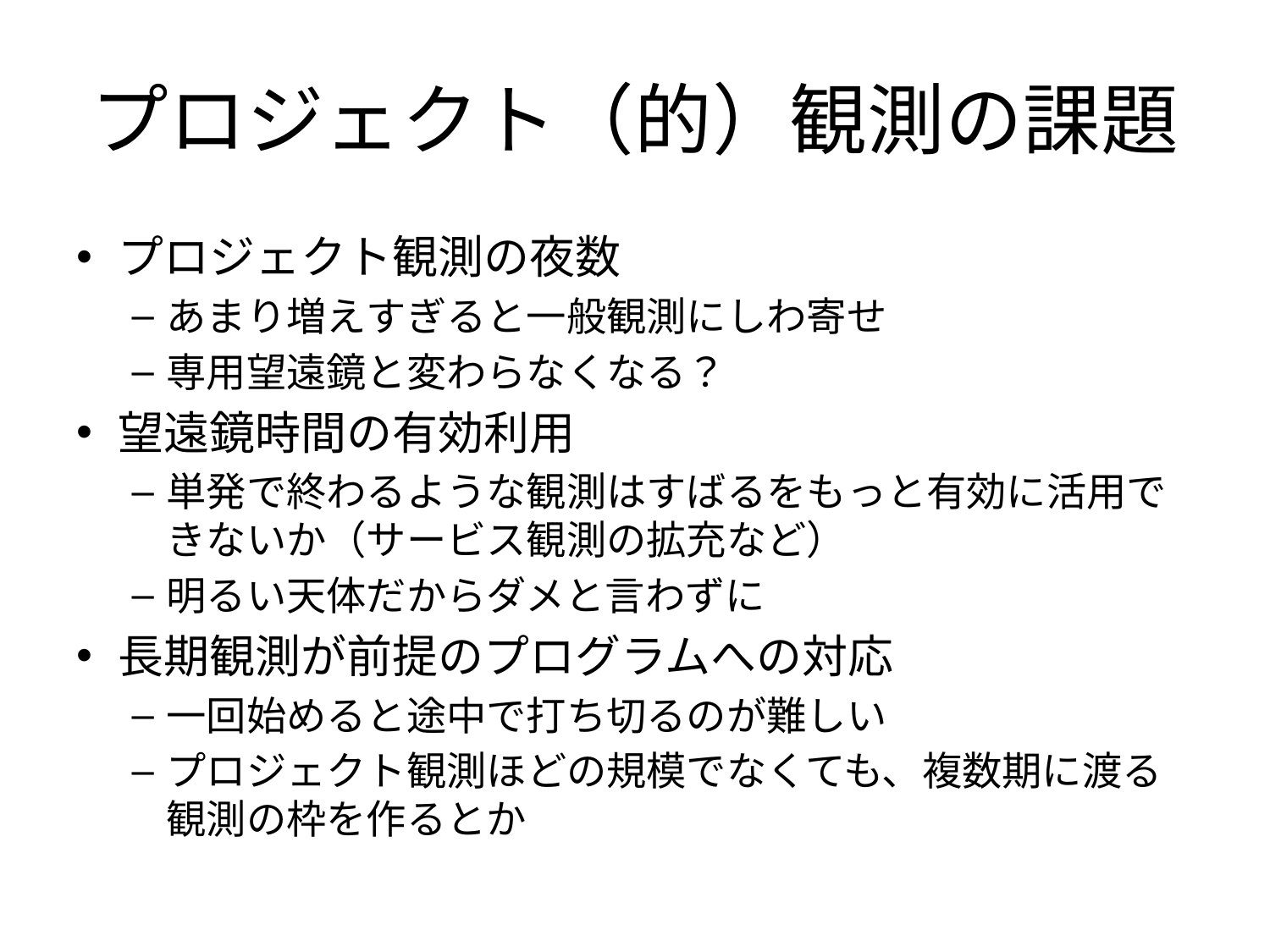

# プロジェクト（的）観測の課題
プロジェクト観測の夜数
あまり増えすぎると一般観測にしわ寄せ
専用望遠鏡と変わらなくなる？
望遠鏡時間の有効利用
単発で終わるような観測はすばるをもっと有効に活用できないか（サービス観測の拡充など）
明るい天体だからダメと言わずに
長期観測が前提のプログラムへの対応
一回始めると途中で打ち切るのが難しい
プロジェクト観測ほどの規模でなくても、複数期に渡る観測の枠を作るとか